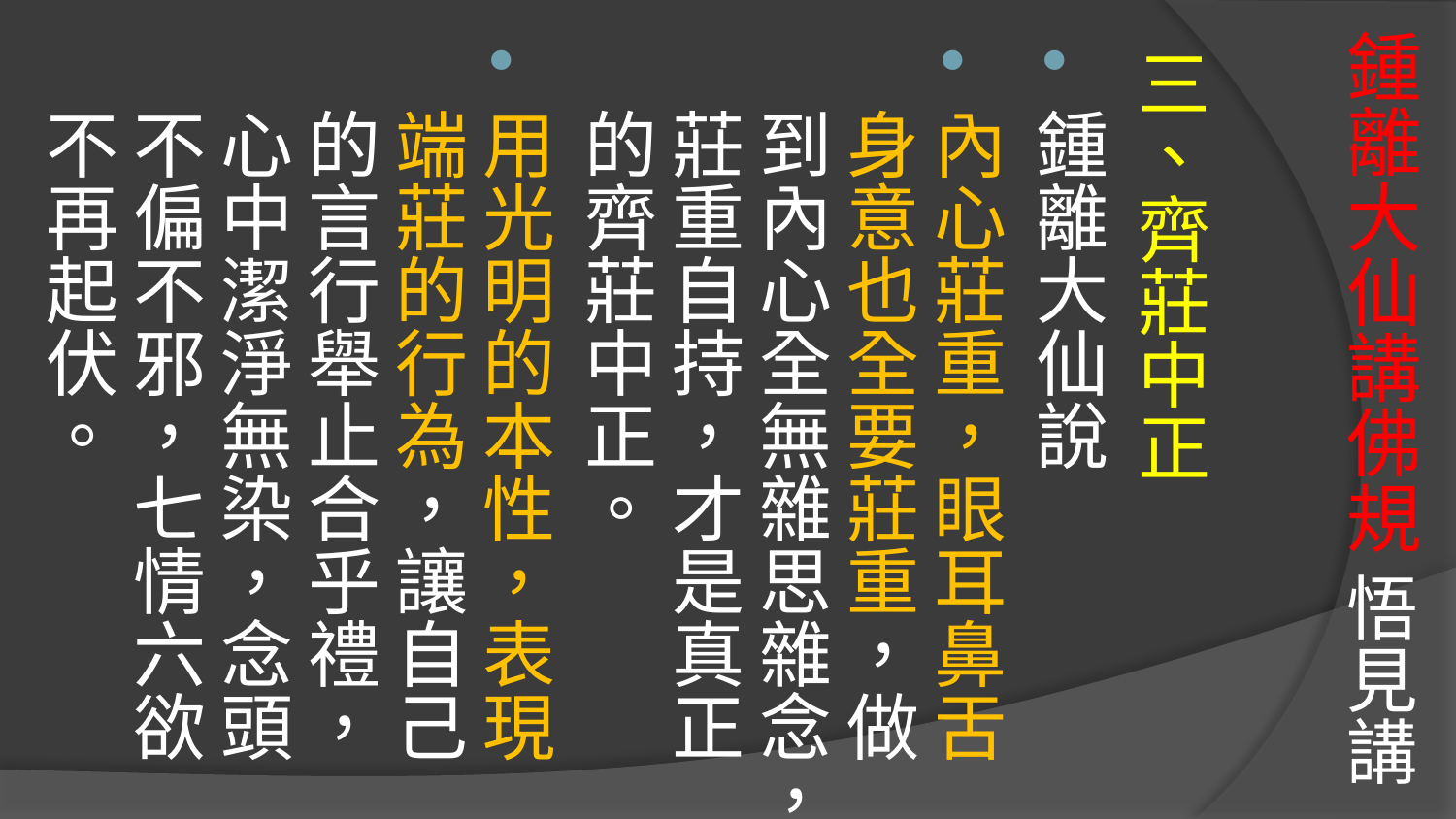

# 鍾離大仙講佛規 悟見講
三、齊莊中正
鍾離大仙說
內心莊重，眼耳鼻舌身意也全要莊重，做到內心全無雜思雜念，莊重自持，才是真正的齊莊中正。
用光明的本性，表現端莊的行為，讓自己的言行舉止合乎禮，心中潔淨無染，念頭不偏不邪，七情六欲不再起伏。